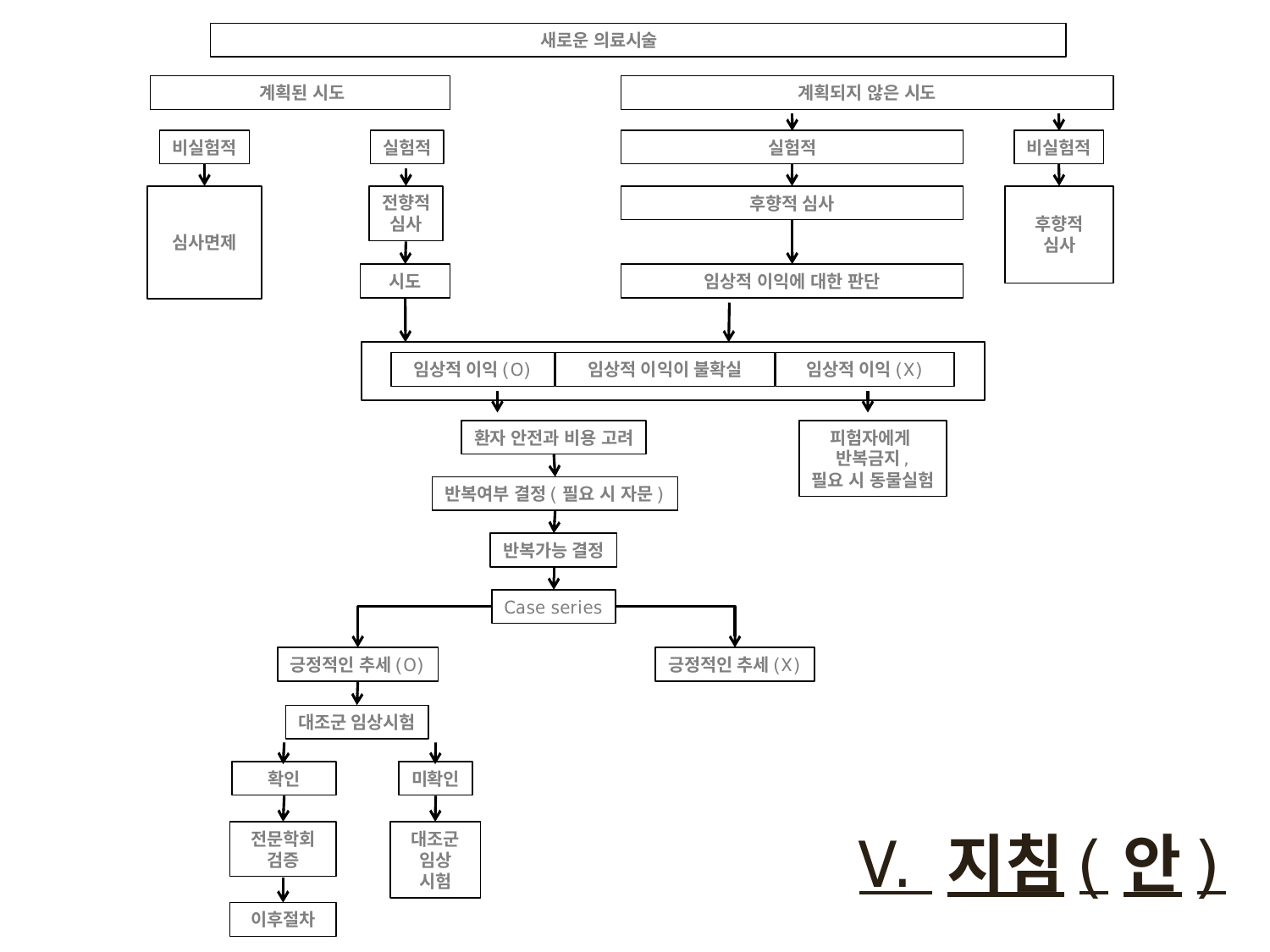

새로운 의료시술
   계획된 시도
계획되지 않은 시도
비실험적
실험적
실험적
비실험적
심사면제
전향적
심사
후향적 심사

후향적
심사

시도
임상적 이익에 대한 판단

임상적 이익(O)
임상적 이익이 불확실
임상적 이익(X)

환자 안전과 비용 고려
피험자에게
반복금지,
필요 시 동물실험
반복여부 결정(필요 시 자문)
반복가능 결정
Case series
긍정적인 추세(O)
긍정적인 추세(X)
대조군 임상시험
확인
미확인
전문학회 검증
대조군
임상
시험
이후절차
V. 지침(안)